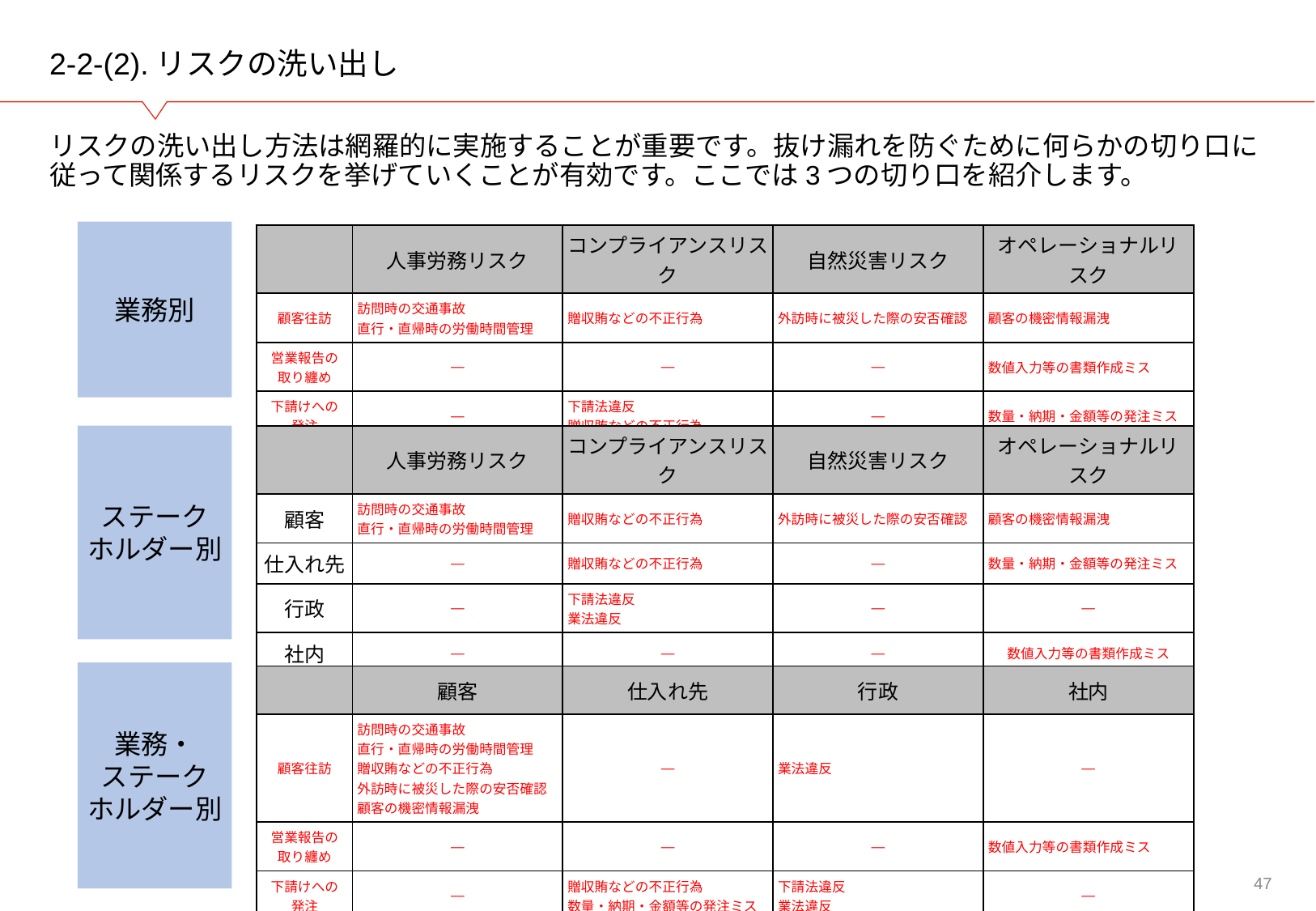

# 2-2-(2).リスクの洗い出し
リスクの洗い出し方法は網羅的に実施することが重要です。抜け漏れを防ぐために何らかの切り口に従って関係するリスクを挙げていくことが有効です。ここでは3つの切り口を紹介します。
業務別
|  | 人事労務リスク | コンプライアンスリスク | 自然災害リスク | オペレーショナルリスク |
| --- | --- | --- | --- | --- |
| 顧客往訪 | 訪問時の交通事故 直行・直帰時の労働時間管理 | 贈収賄などの不正行為 | 外訪時に被災した際の安否確認 | 顧客の機密情報漏洩 |
| 営業報告の 取り纏め | ― | ― | ― | 数値入力等の書類作成ミス |
| 下請けへの 発注 | ― | 下請法違反 贈収賄などの不正行為 | ― | 数量・納期・金額等の発注ミス |
ステーク
ホルダー別
|  | 人事労務リスク | コンプライアンスリスク | 自然災害リスク | オペレーショナルリスク |
| --- | --- | --- | --- | --- |
| 顧客 | 訪問時の交通事故 直行・直帰時の労働時間管理 | 贈収賄などの不正行為 | 外訪時に被災した際の安否確認 | 顧客の機密情報漏洩 |
| 仕入れ先 | ― | 贈収賄などの不正行為 | ― | 数量・納期・金額等の発注ミス |
| 行政 | ― | 下請法違反 業法違反 | ― | ― |
| 社内 | ― | ― | ― | 数値入力等の書類作成ミス |
業務・
ステーク
ホルダー別
|  | 顧客 | 仕入れ先 | 行政 | 社内 |
| --- | --- | --- | --- | --- |
| 顧客往訪 | 訪問時の交通事故 直行・直帰時の労働時間管理 贈収賄などの不正行為 外訪時に被災した際の安否確認 顧客の機密情報漏洩 | ― | 業法違反 | ― |
| 営業報告の 取り纏め | ― | ― | ― | 数値入力等の書類作成ミス |
| 下請けへの 発注 | ― | 贈収賄などの不正行為 数量・納期・金額等の発注ミス | 下請法違反 業法違反 | ― |